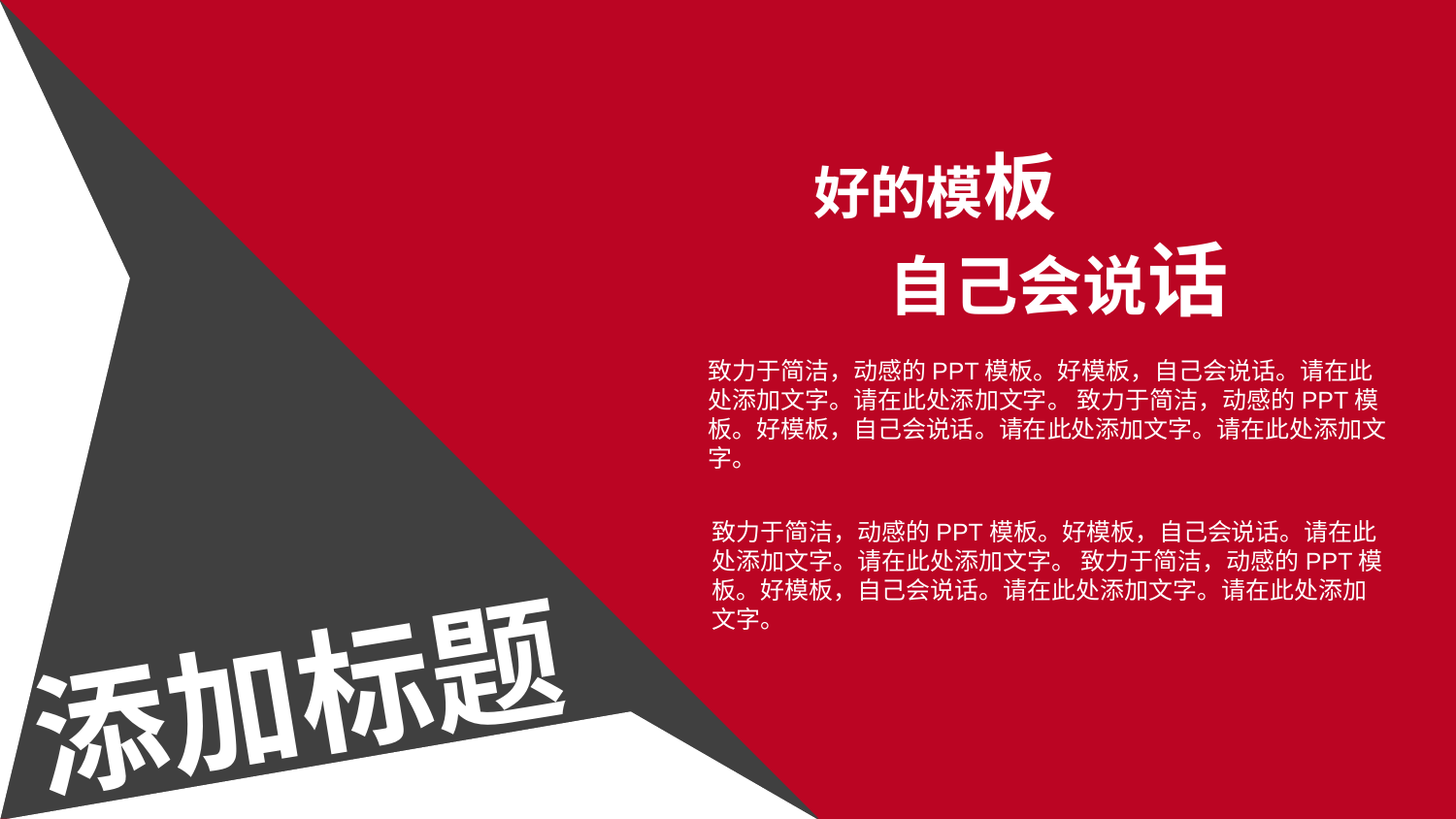

好的模板
    自己会说话

致力于简洁，动感的PPT模板。好模板，自己会说话。请在此处添加文字。请在此处添加文字。 致力于简洁，动感的PPT模板。好模板，自己会说话。请在此处添加文字。请在此处添加文字。
致力于简洁，动感的PPT模板。好模板，自己会说话。请在此处添加文字。请在此处添加文字。 致力于简洁，动感的PPT模板。好模板，自己会说话。请在此处添加文字。请在此处添加文字。
添加标题